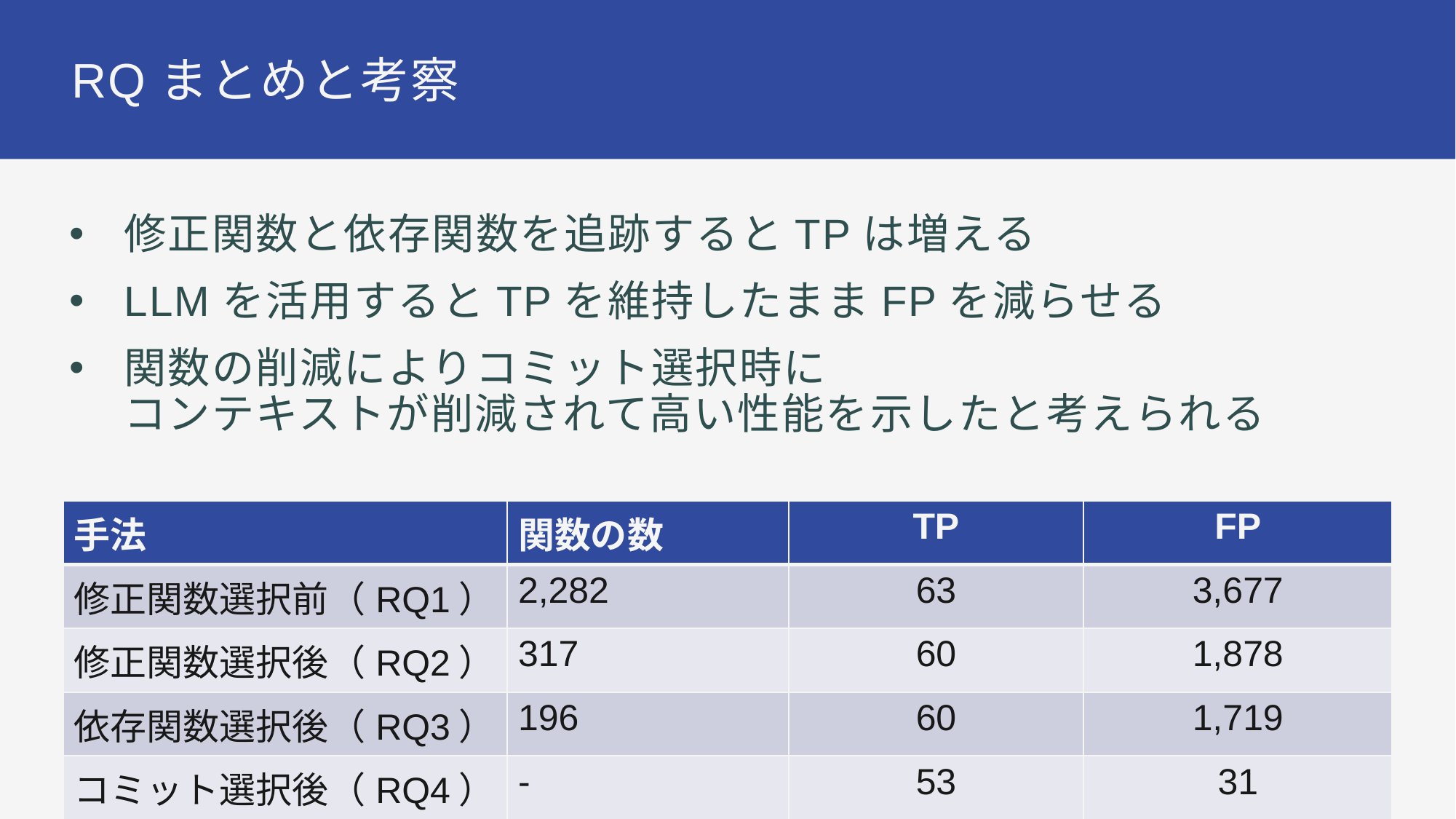

# RQまとめと考察
修正関数と依存関数を追跡するとTPは増える
LLMを活用するとTPを維持したままFPを減らせる
関数の削減によりコミット選択時に
コンテキストが削減されて高い性能を示したと考えられる
| 手法 | 関数の数 | TP | FP |
| --- | --- | --- | --- |
| 修正関数選択前（RQ1） | 2,282 | 63 | 3,677 |
| 修正関数選択後（RQ2） | 317 | 60 | 1,878 |
| 依存関数選択後（RQ3） | 196 | 60 | 1,719 |
| コミット選択後（RQ4） | - | 53 | 31 |
40